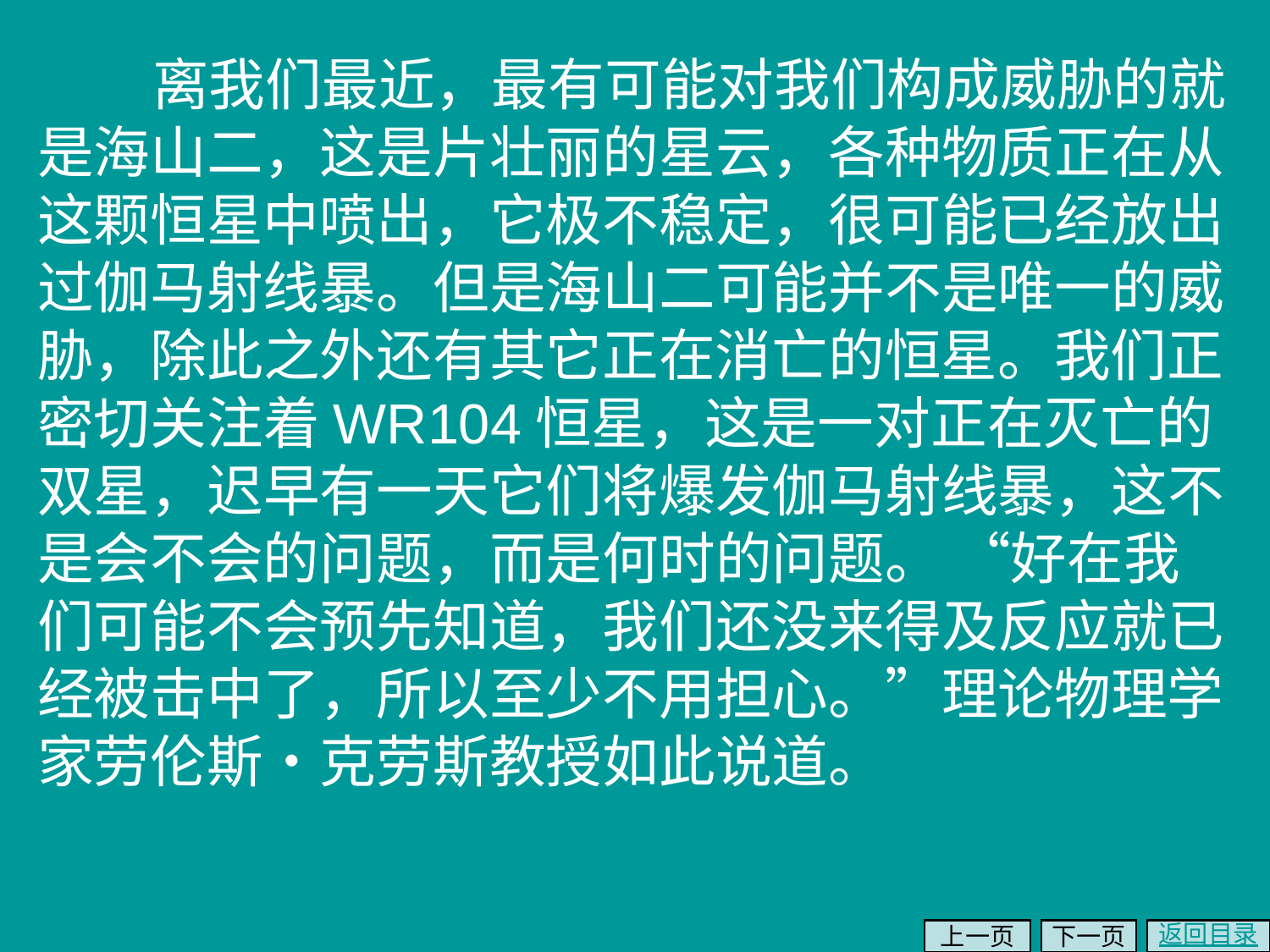

离我们最近，最有可能对我们构成威胁的就是海山二，这是片壮丽的星云，各种物质正在从这颗恒星中喷出，它极不稳定，很可能已经放出过伽马射线暴。但是海山二可能并不是唯一的威胁，除此之外还有其它正在消亡的恒星。我们正密切关注着WR104恒星，这是一对正在灭亡的双星，迟早有一天它们将爆发伽马射线暴，这不是会不会的问题，而是何时的问题。 “好在我们可能不会预先知道，我们还没来得及反应就已经被击中了，所以至少不用担心。”理论物理学家劳伦斯•克劳斯教授如此说道。

上一页
下一页
返回目录